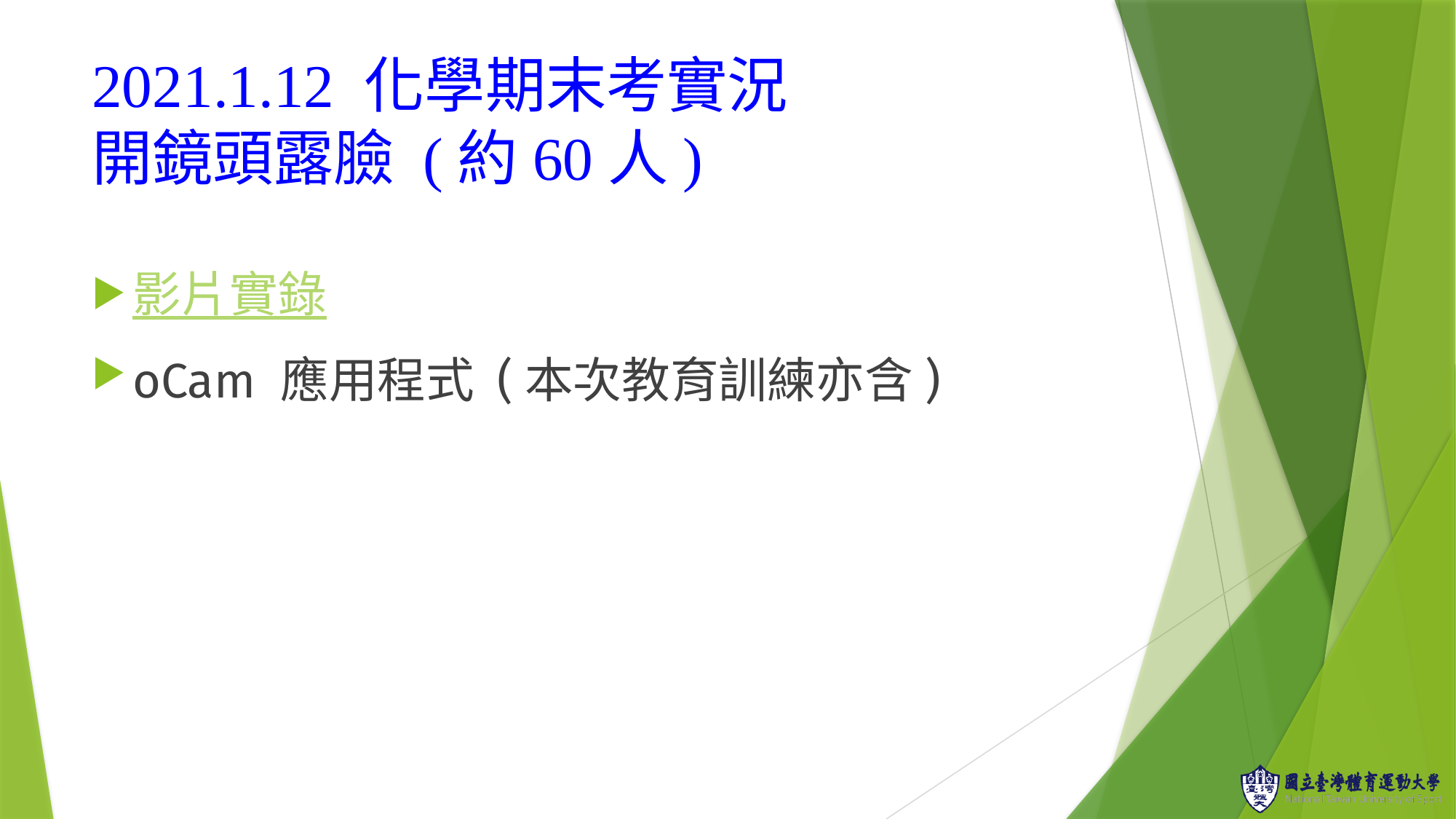

# 2021.1.12 化學期末考實況 開鏡頭露臉 (約60人)
影片實錄
oCam 應用程式 (本次教育訓練亦含)